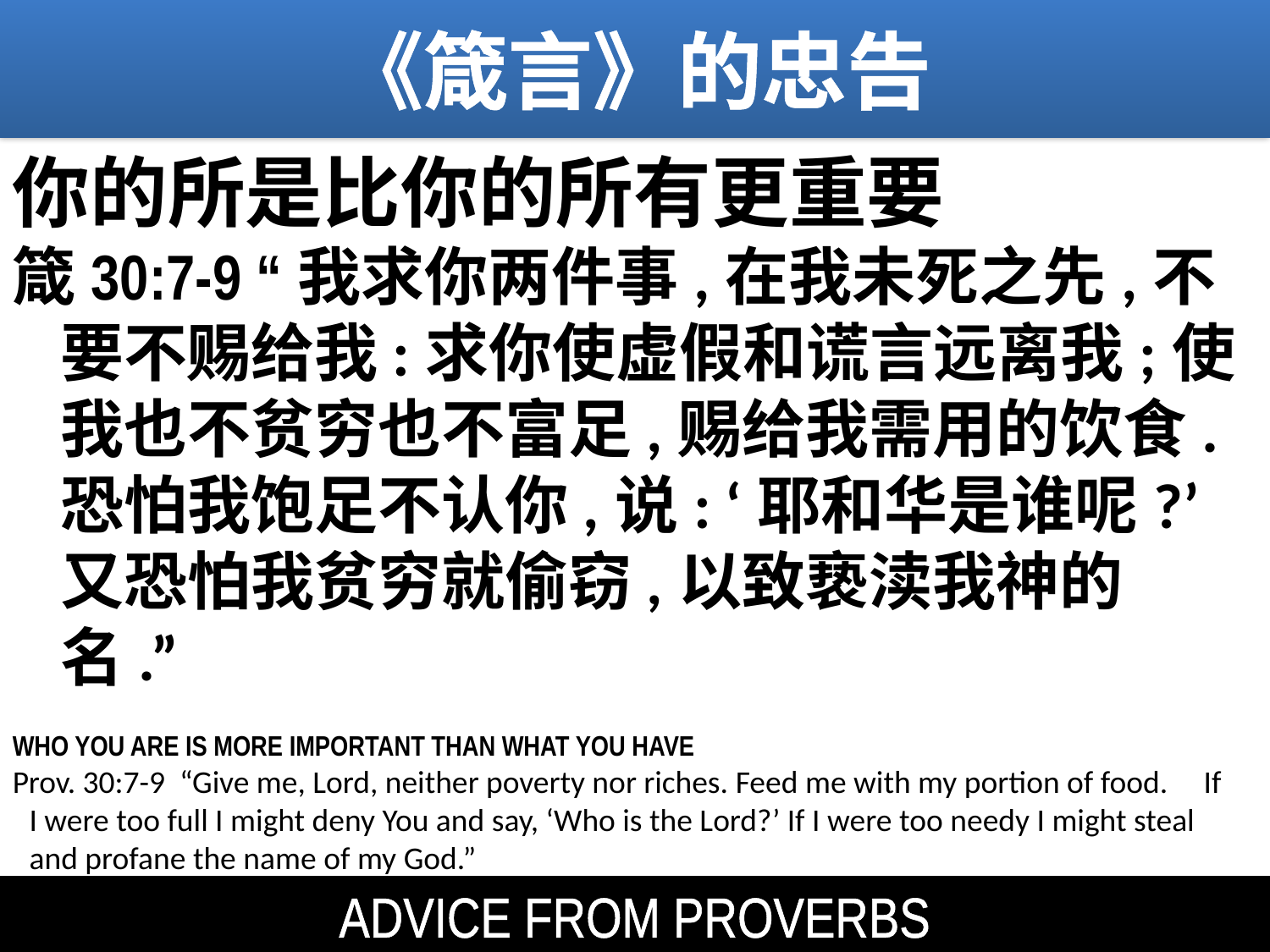

《箴言》的忠告
你的所是比你的所有更重要
箴30:7-9 “我求你两件事,在我未死之先,不要不赐给我:求你使虚假和谎言远离我;使我也不贫穷也不富足,赐给我需用的饮食. 恐怕我饱足不认你,说: ‘耶和华是谁呢?’ 又恐怕我贫穷就偷窃,以致亵渎我神的名.”

WHO YOU ARE IS MORE IMPORTANT THAN WHAT YOU HAVE
Prov. 30:7-9  “Give me, Lord, neither poverty nor riches. Feed me with my portion of food.     If I were too full I might deny You and say, ‘Who is the Lord?’ If I were too needy I might steal and profane the name of my God.”

ADVICE FROM PROVERBS